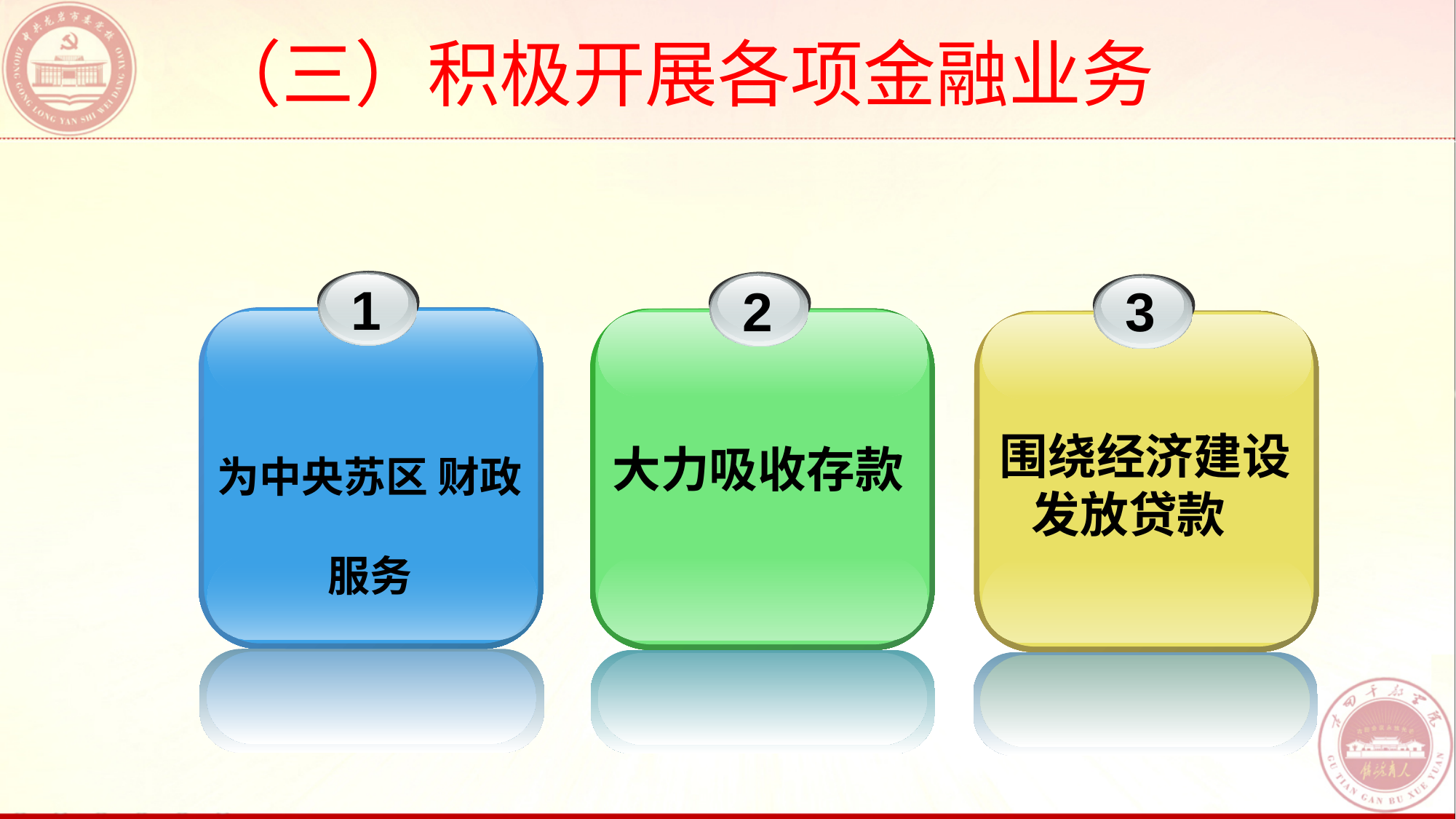

（三）积极开展各项金融业务
1

为中央苏区 财政服务

2

大力吸收存款

3

围绕经济建设发放贷款